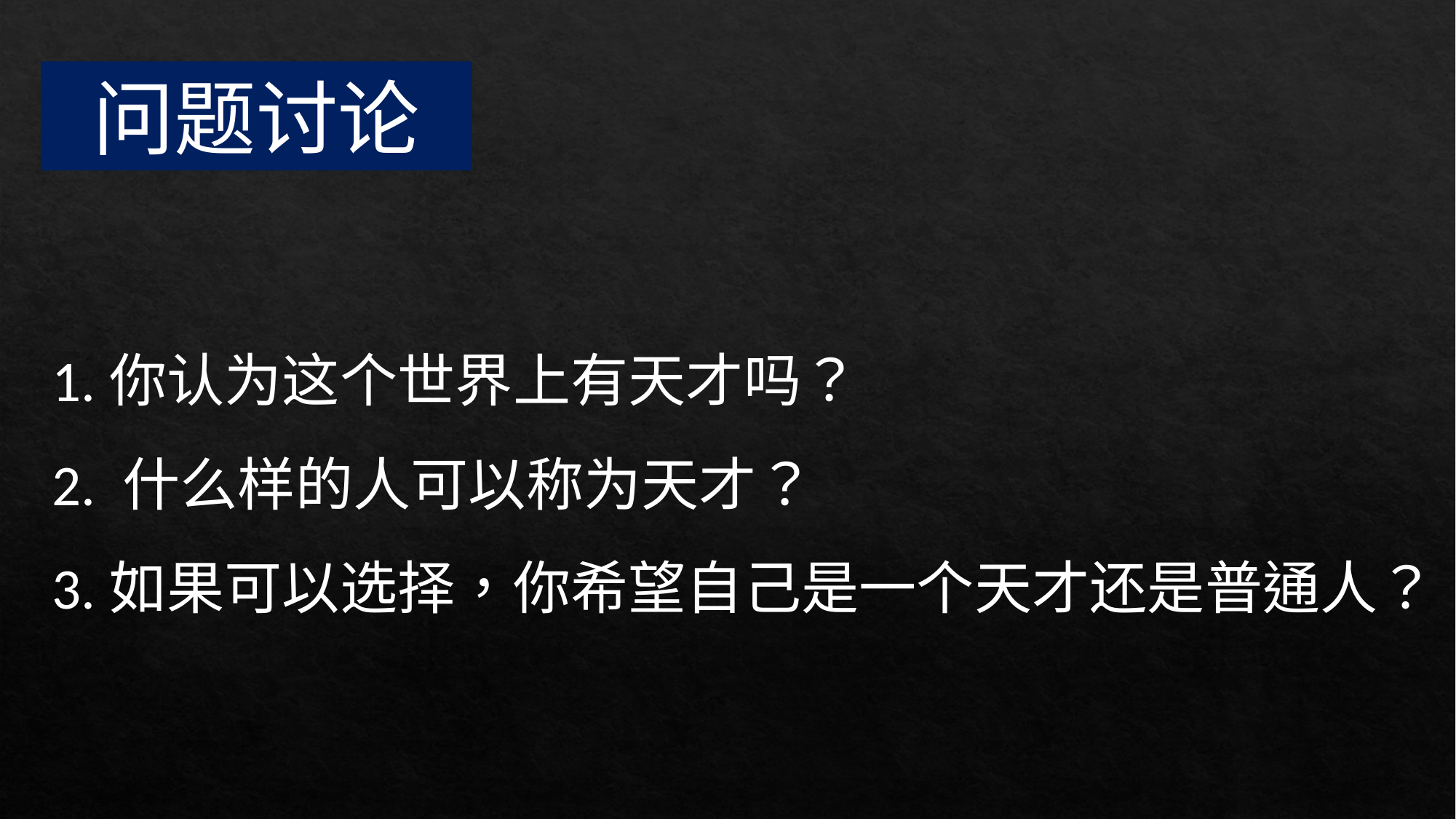

问题讨论
1.你认为这个世界上有天才吗？
2. 什么样的人可以称为天才？
3.如果可以选择，你希望自己是一个天才还是普通人？